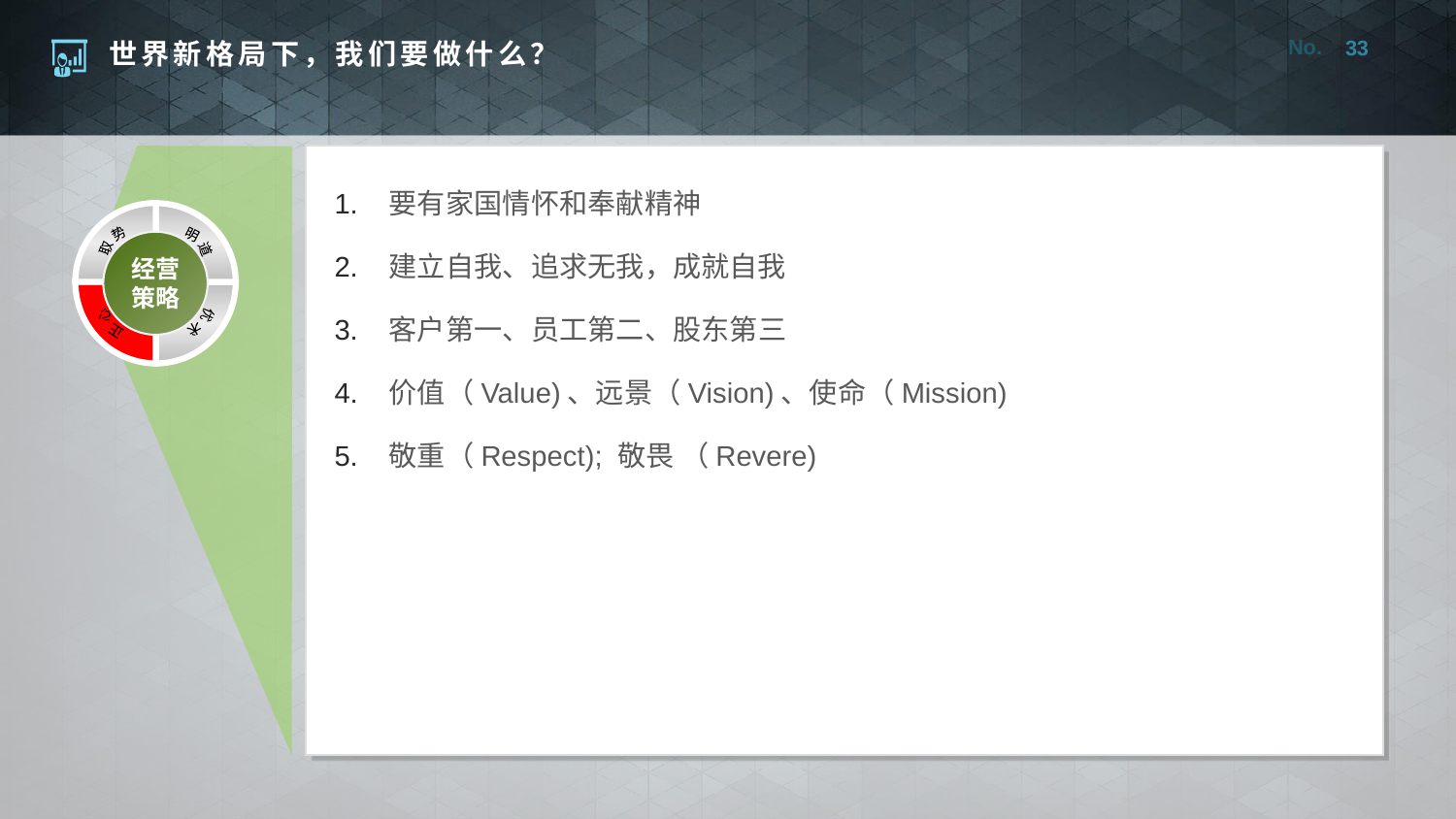

33

要有家国情怀和奉献精神
建立自我、追求无我，成就自我
客户第一、员工第二、股东第三
价值（Value)、远景（Vision)、使命（Mission)
敬重（Respect); 敬畏 （Revere)

取  势
明  道
经营
策略
优  术
正  心